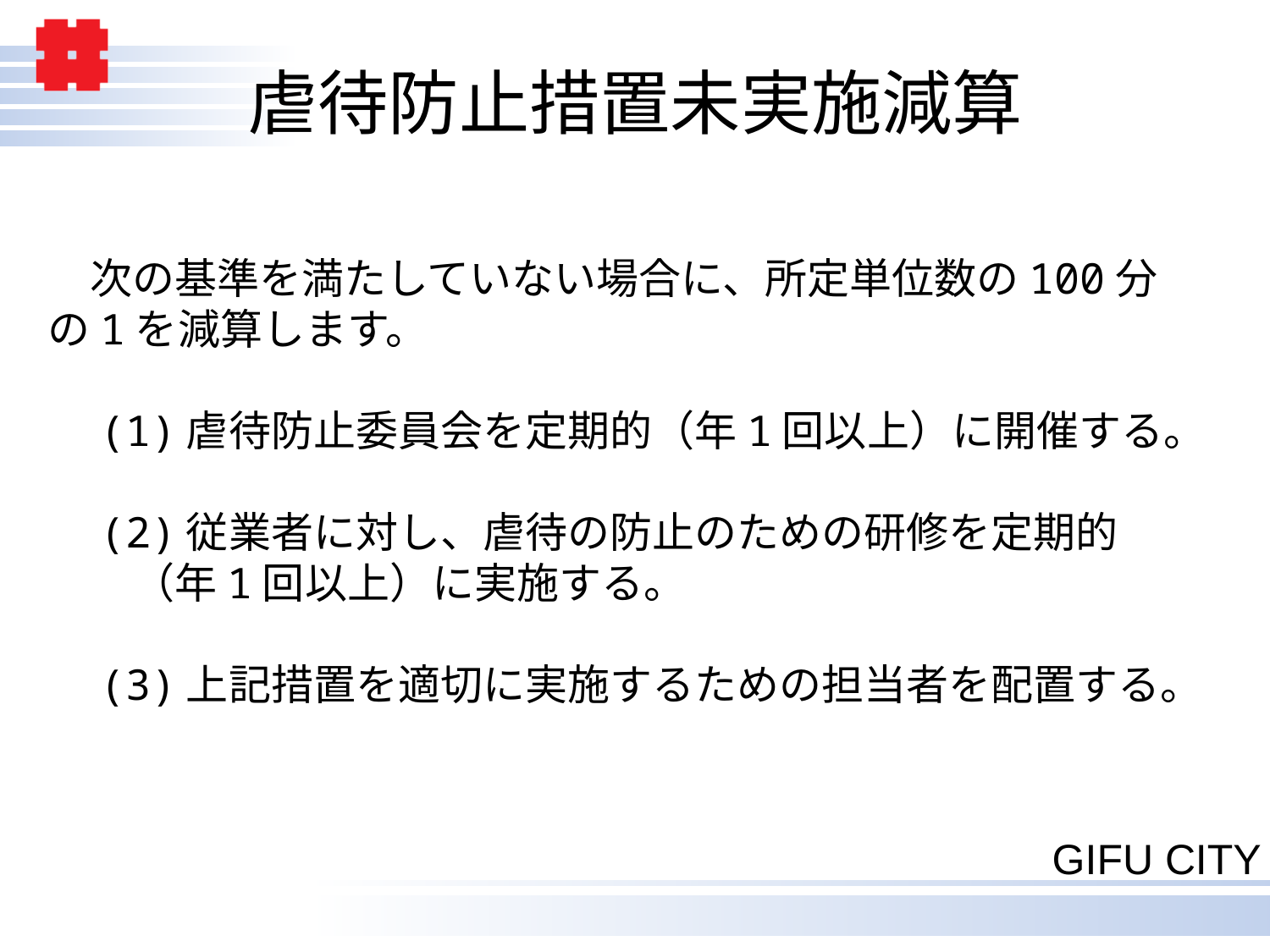

# 虐待防止措置未実施減算
　次の基準を満たしていない場合に、所定単位数の100分の1を減算します。

　(1)虐待防止委員会を定期的（年1回以上）に開催する。

　(2)従業者に対し、虐待の防止のための研修を定期的
　　（年1回以上）に実施する。

　(3)上記措置を適切に実施するための担当者を配置する。